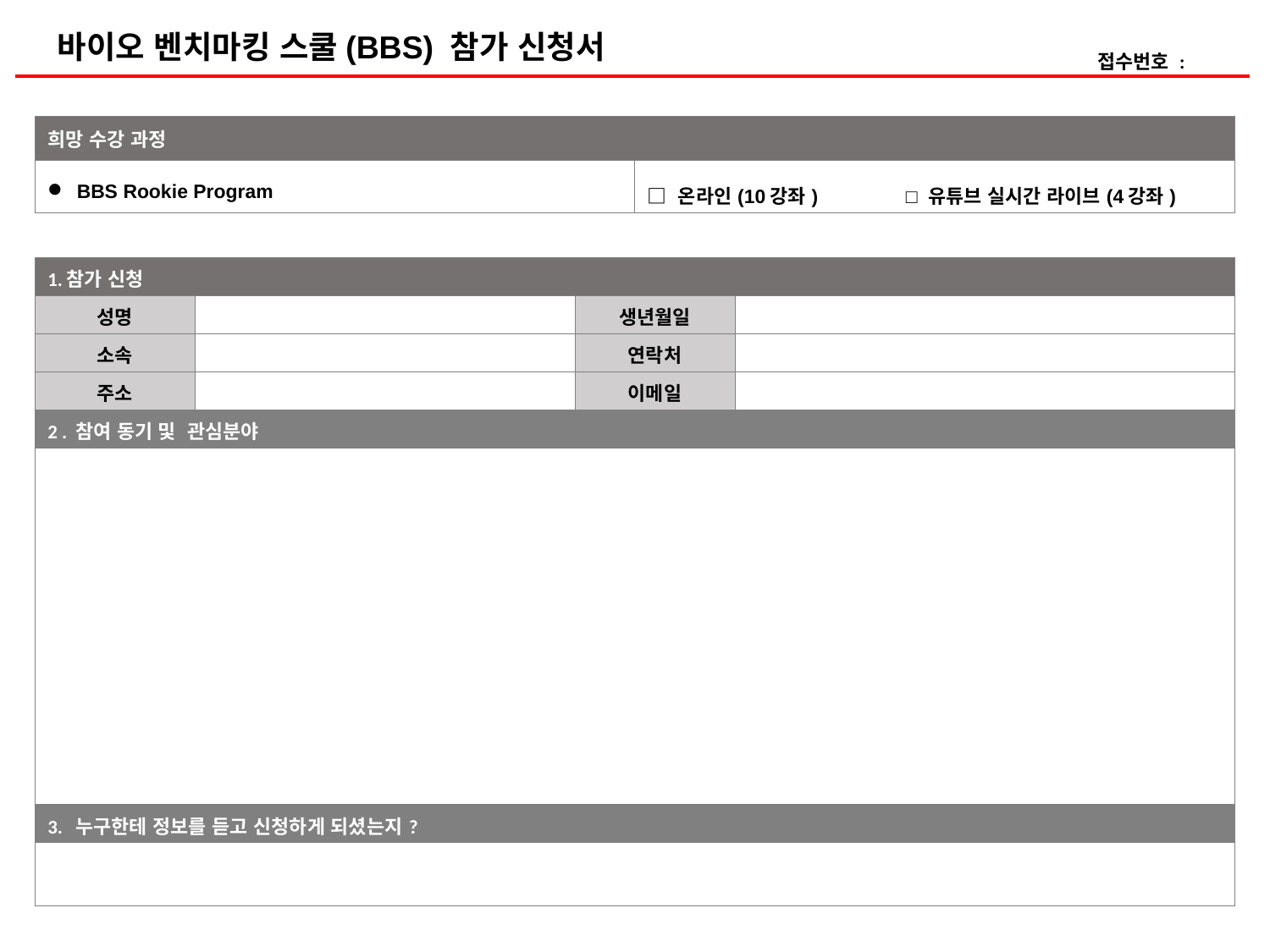

바이오 벤치마킹 스쿨(BBS) 참가 신청서
접수번호 :
| 희망 수강 과정 |  |
| --- | --- |
| BBS Rookie Program | □ 온라인(10강좌) □ 유튜브 실시간 라이브(4강좌) |
| 1.참가 신청 |  |  |  |
| --- | --- | --- | --- |
| 성명 |  | 생년월일 |  |
| 소속 |  | 연락처 |  |
| 주소 |  | 이메일 |  |
| 2 . 참여 동기 및 관심분야 |  |  |  |
|  |  |  |  |
| 3. 누구한테 정보를 듣고 신청하게 되셨는지? |  |  |  |
|  |  |  |  |